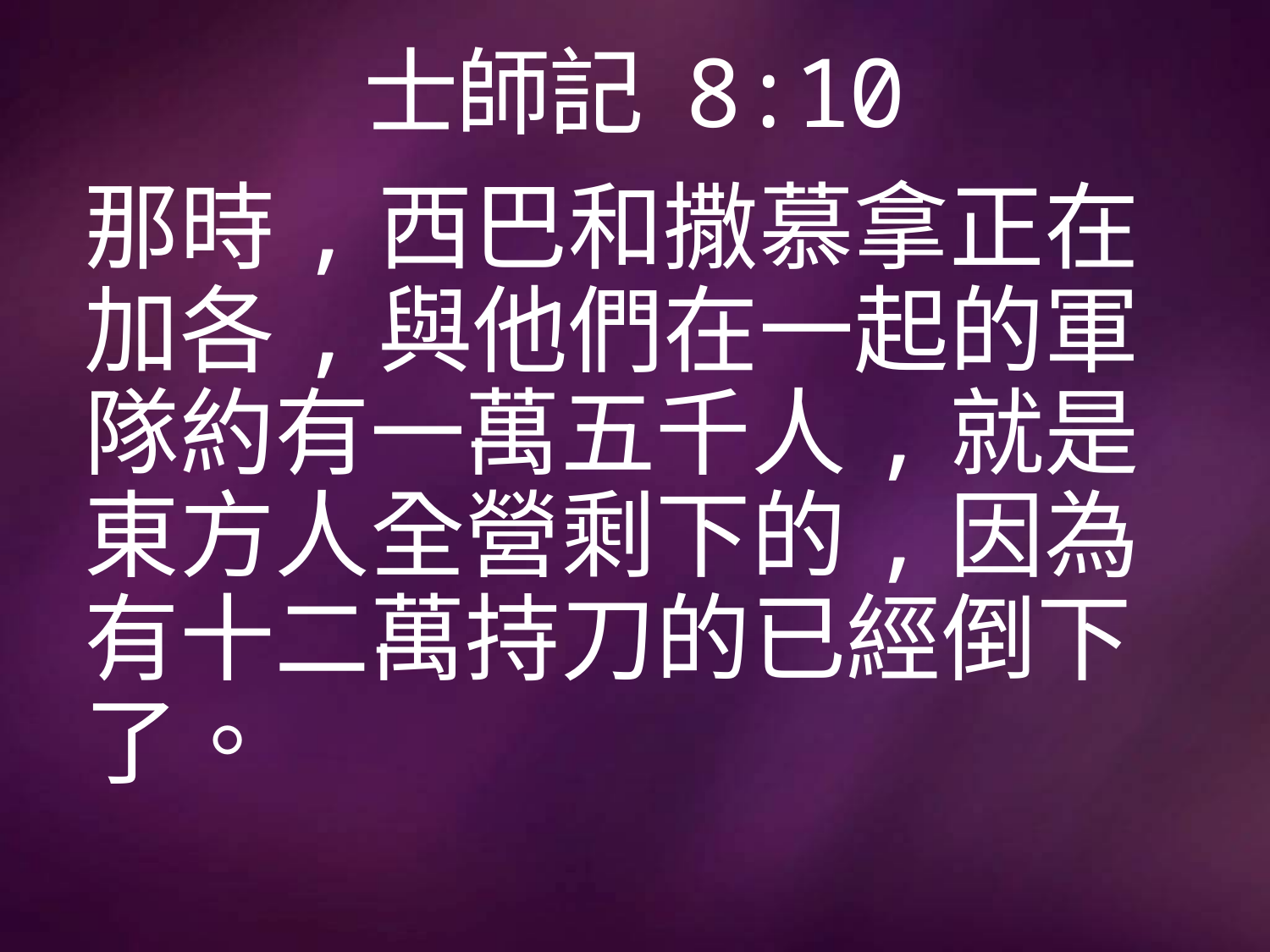

# 士師記 8:10
那時,西巴和撒慕拿正在加各,與他們在一起的軍隊約有一萬五千人,就是東方人全營剩下的,因為有十二萬持刀的已經倒下了。